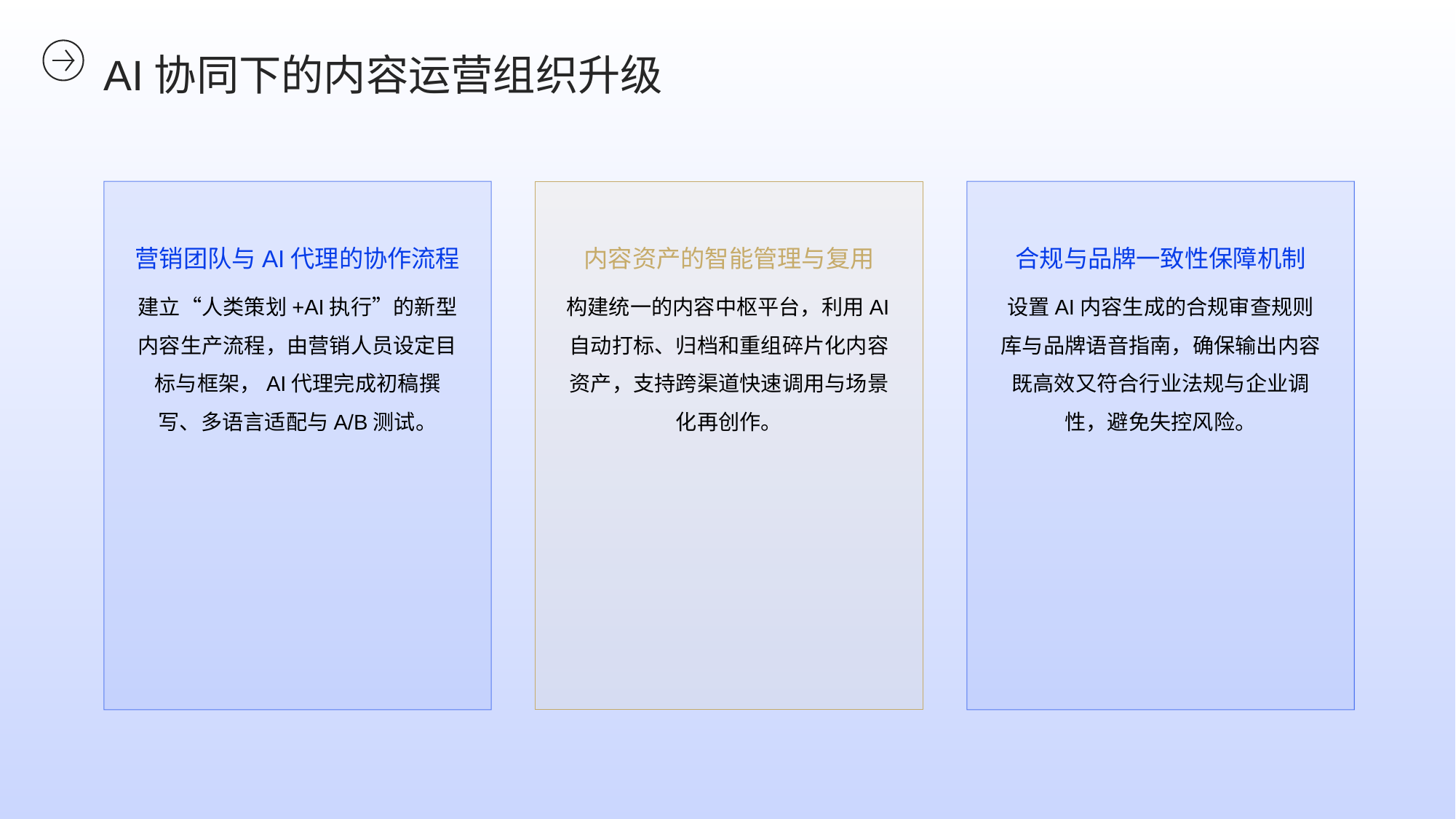

AI协同下的内容运营组织升级

营销团队与AI代理的协作流程
内容资产的智能管理与复用
合规与品牌一致性保障机制
建立“人类策划+AI执行”的新型内容生产流程，由营销人员设定目标与框架，AI代理完成初稿撰写、多语言适配与A/B测试。
构建统一的内容中枢平台，利用AI自动打标、归档和重组碎片化内容资产，支持跨渠道快速调用与场景化再创作。
设置AI内容生成的合规审查规则库与品牌语音指南，确保输出内容既高效又符合行业法规与企业调性，避免失控风险。